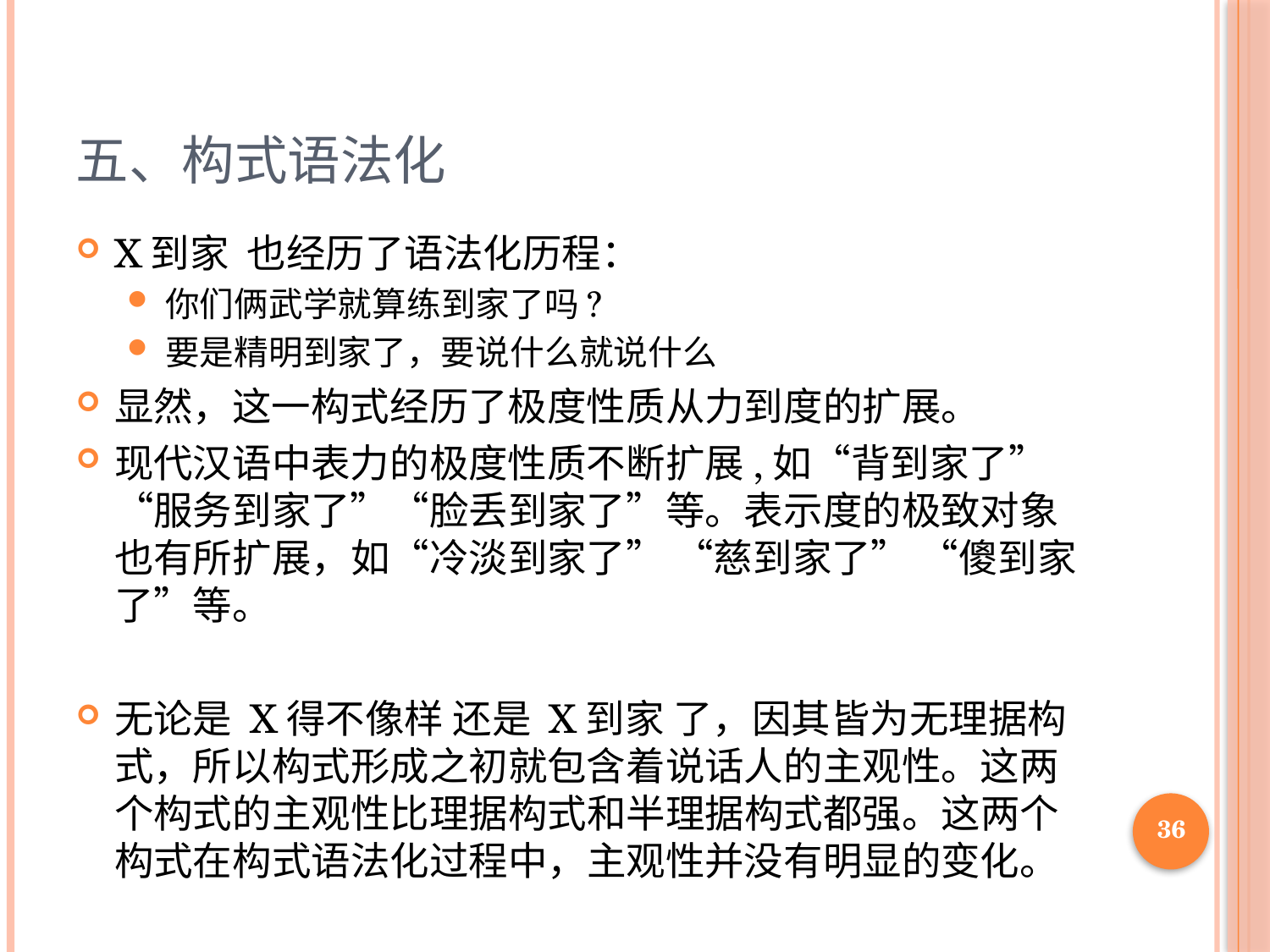

# 五、构式语法化
X到家  也经历了语法化历程：
你们俩武学就算练到家了吗?
要是精明到家了，要说什么就说什么
显然，这一构式经历了极度性质从力到度的扩展。
现代汉语中表力的极度性质不断扩展,如“背到家了”“服务到家了”“脸丢到家了”等。表示度的极致对象也有所扩展，如“冷淡到家了” “慈到家了” “傻到家了”等。

无论是 X得不像样 还是 X到家 了，因其皆为无理据构式，所以构式形成之初就包含着说话人的主观性。这两个构式的主观性比理据构式和半理据构式都强。这两个构式在构式语法化过程中，主观性并没有明显的变化。

36